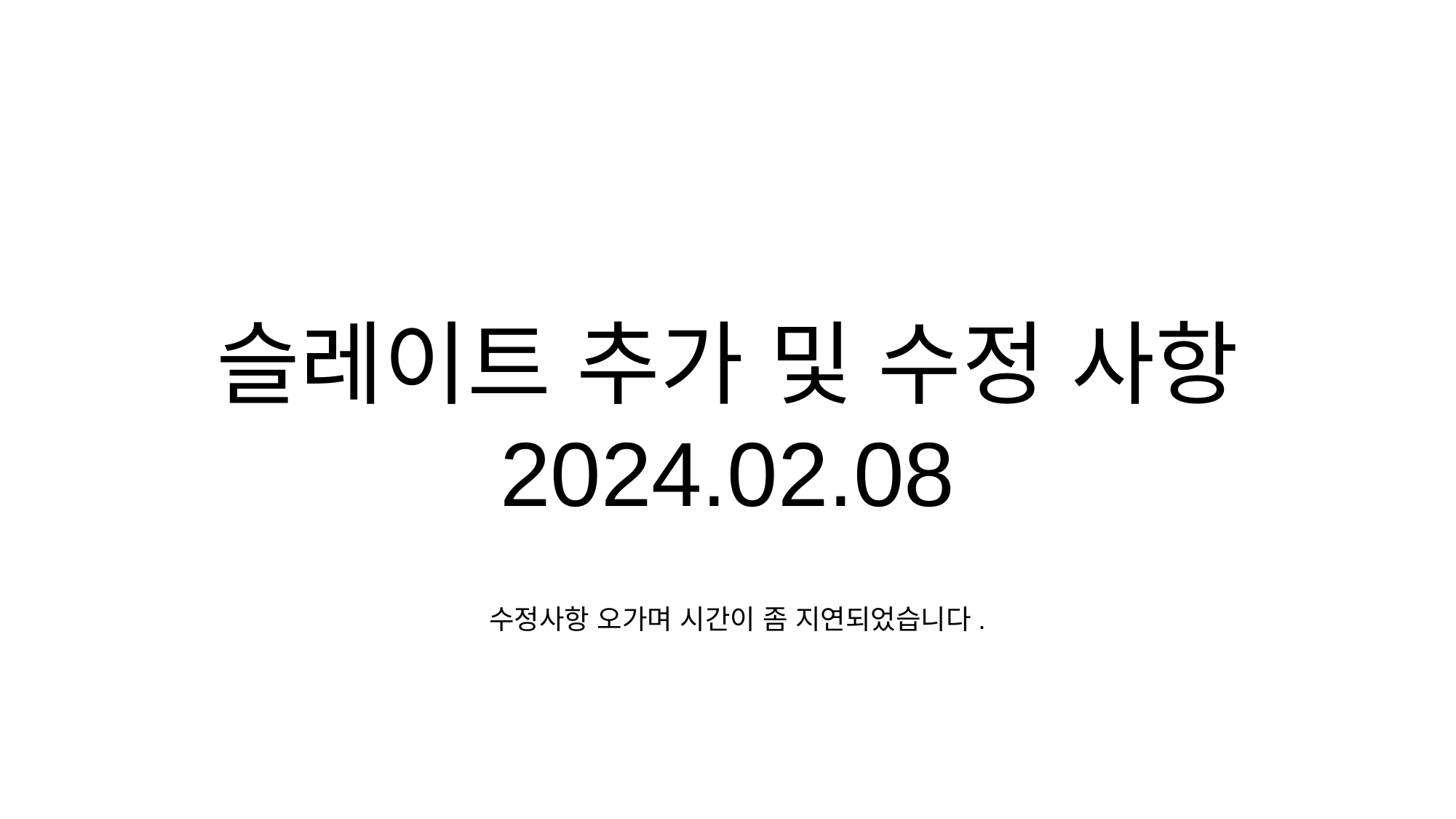

슬레이트 추가 및 수정 사항
2024.02.08
수정사항 오가며 시간이 좀 지연되었습니다.